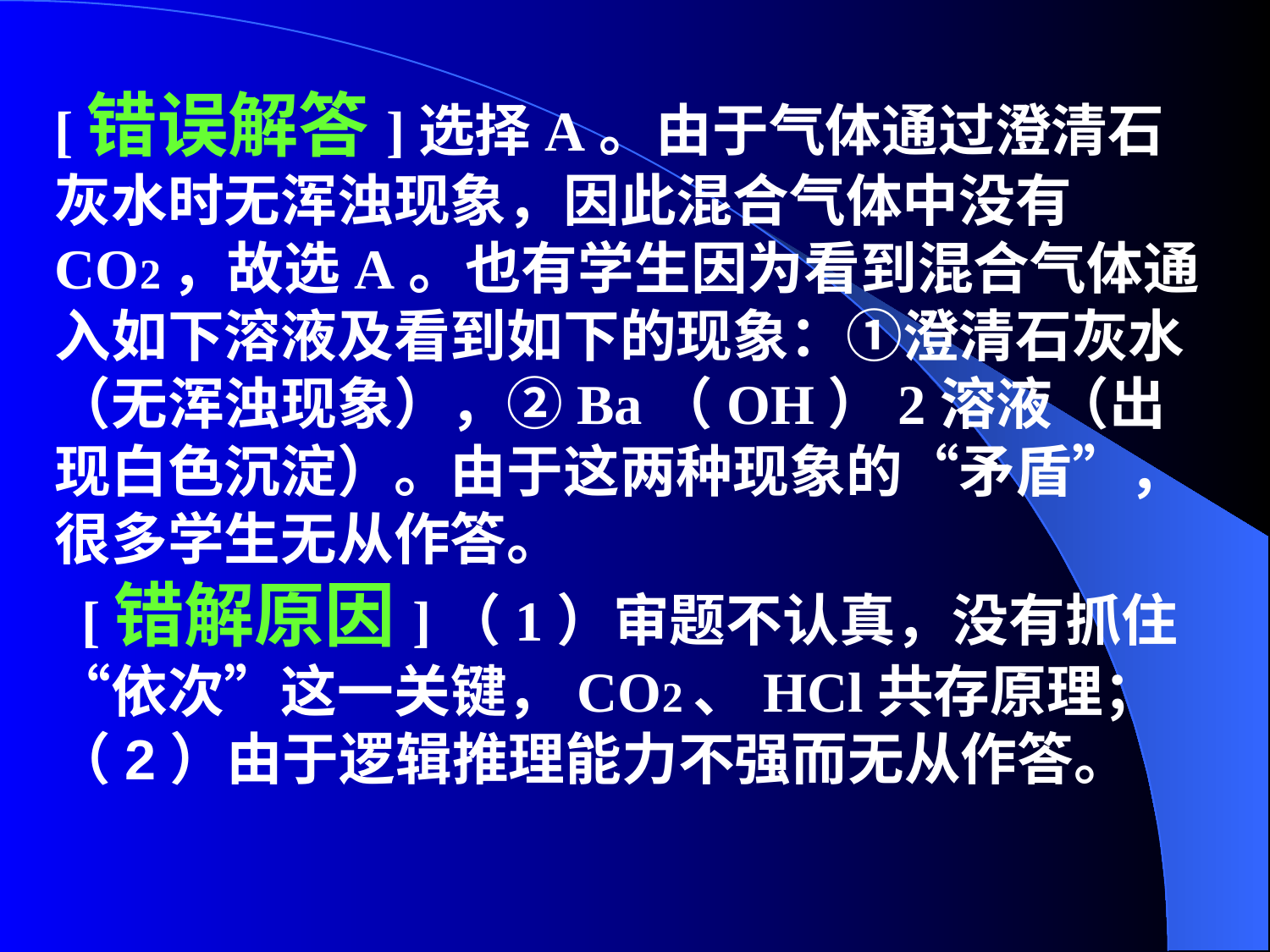

[错误解答]选择A。由于气体通过澄清石灰水时无浑浊现象，因此混合气体中没有CO2，故选A。也有学生因为看到混合气体通入如下溶液及看到如下的现象：①澄清石灰水（无浑浊现象），②Ba（OH）2溶液（出现白色沉淀）。由于这两种现象的“矛盾”，很多学生无从作答。
 [错解原因]（1）审题不认真，没有抓住“依次”这一关键，CO2、HCl共存原理；（2）由于逻辑推理能力不强而无从作答。

68